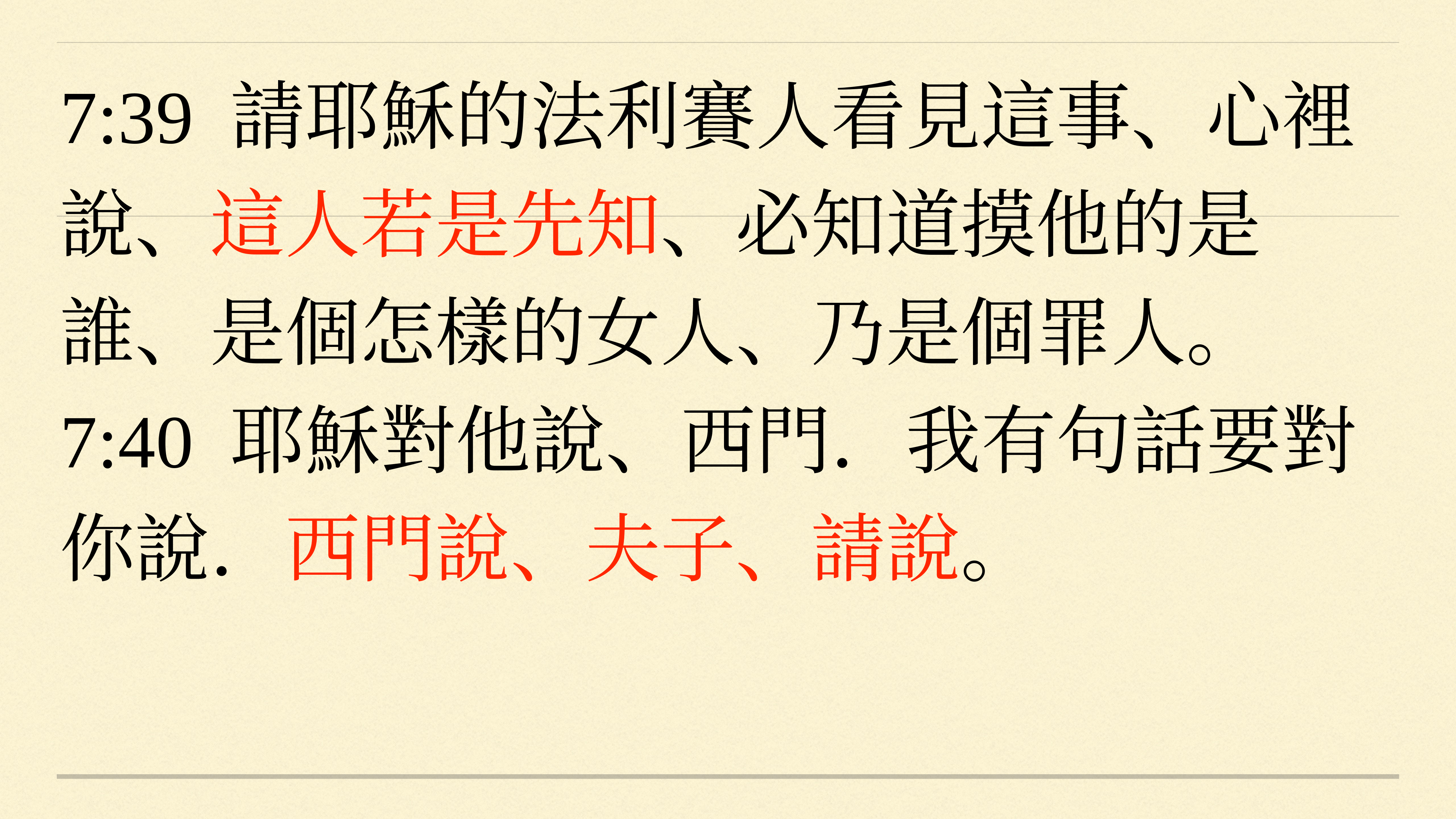

7:39 請耶穌的法利賽人看見這事、心裡說、這人若是先知、必知道摸他的是誰、是個怎樣的女人、乃是個罪人。
7:40 耶穌對他說、西門．我有句話要對你說．西門說、夫子、請說。
#